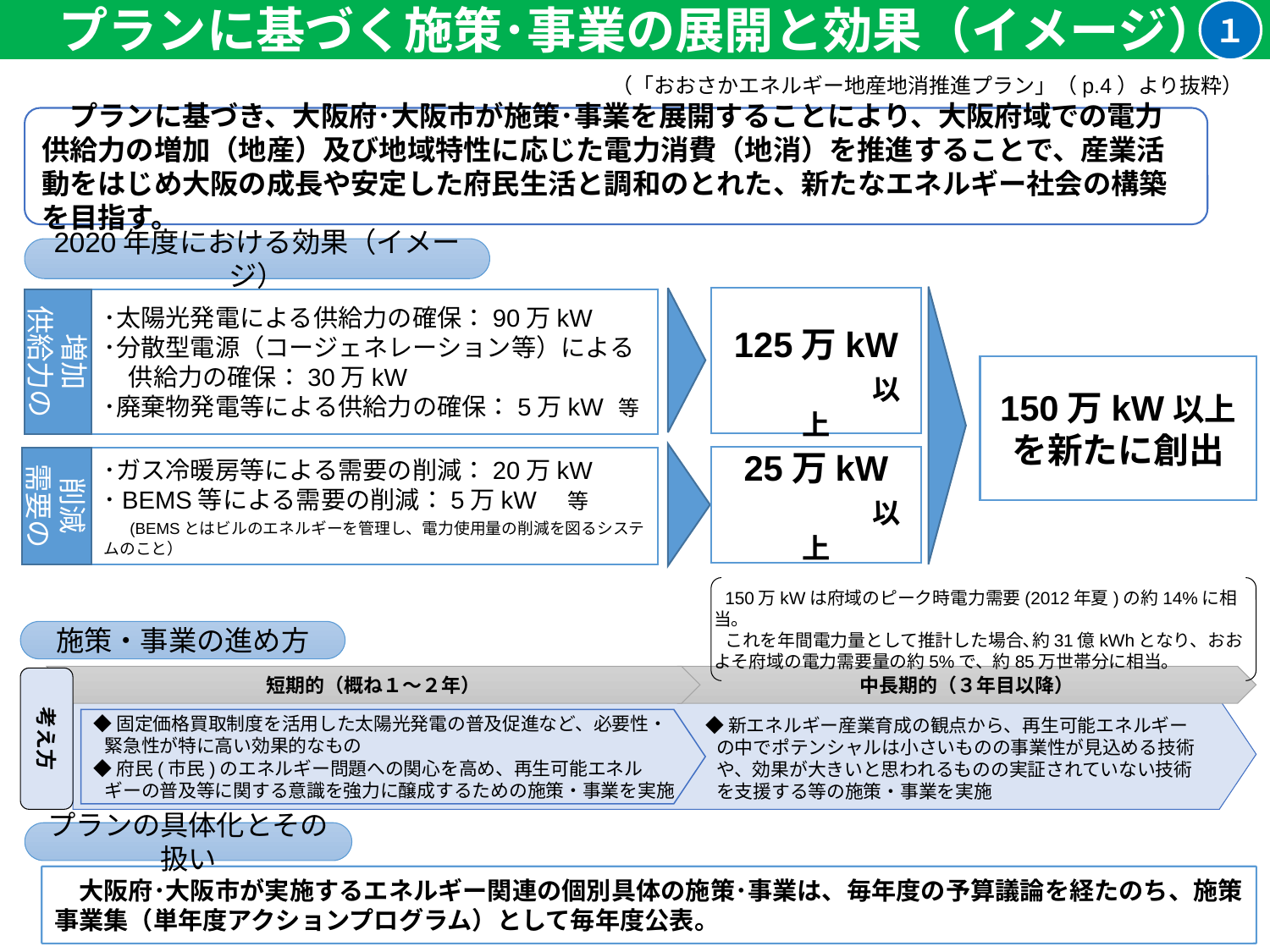

１
　プランに基づく施策･事業の展開と効果（イメージ）
（「おおさかエネルギー地産地消推進プラン」（p.4）より抜粋）
　プランに基づき、大阪府･大阪市が施策･事業を展開することにより、大阪府域での電力供給力の増加（地産）及び地域特性に応じた電力消費（地消）を推進することで、産業活動をはじめ大阪の成長や安定した府民生活と調和のとれた、新たなエネルギー社会の構築を目指す。
2020年度における効果（イメージ）

125万kW
　　　　以上
増加
供給力の
･太陽光発電による供給力の確保：90万kW
･分散型電源（コージェネレーション等）による
　供給力の確保：30万kW
･廃棄物発電等による供給力の確保：5万kW　等

150万kW以上
を新たに創出

25万kW
　　　　以上
削減
需要の
･ガス冷暖房等による需要の削減：20万kW
･BEMS等による需要の削減：5万kW　等
　(BEMSとはビルのエネルギーを管理し、電力使用量の削減を図るシステムのこと）

150万kWは府域のピーク時電力需要(2012年夏)の約14%に相当。
これを年間電力量として推計した場合､約31億kWhとなり、おおよそ府域の電力需要量の約5%で、約85万世帯分に相当。
施策・事業の進め方
短期的（概ね１～２年）
中長期的（３年目以降）
考え方

◆固定価格買取制度を活用した太陽光発電の普及促進など、必要性・緊急性が特に高い効果的なもの
◆府民(市民)のエネルギー問題への関心を高め、再生可能エネルギーの普及等に関する意識を強力に醸成するための施策・事業を実施
◆新エネルギー産業育成の観点から、再生可能エネルギーの中でポテンシャルは小さいものの事業性が見込める技術や、効果が大きいと思われるものの実証されていない技術を支援する等の施策・事業を実施
プランの具体化とその扱い

　大阪府･大阪市が実施するエネルギー関連の個別具体の施策･事業は、毎年度の予算議論を経たのち、施策事業集（単年度アクションプログラム）として毎年度公表。